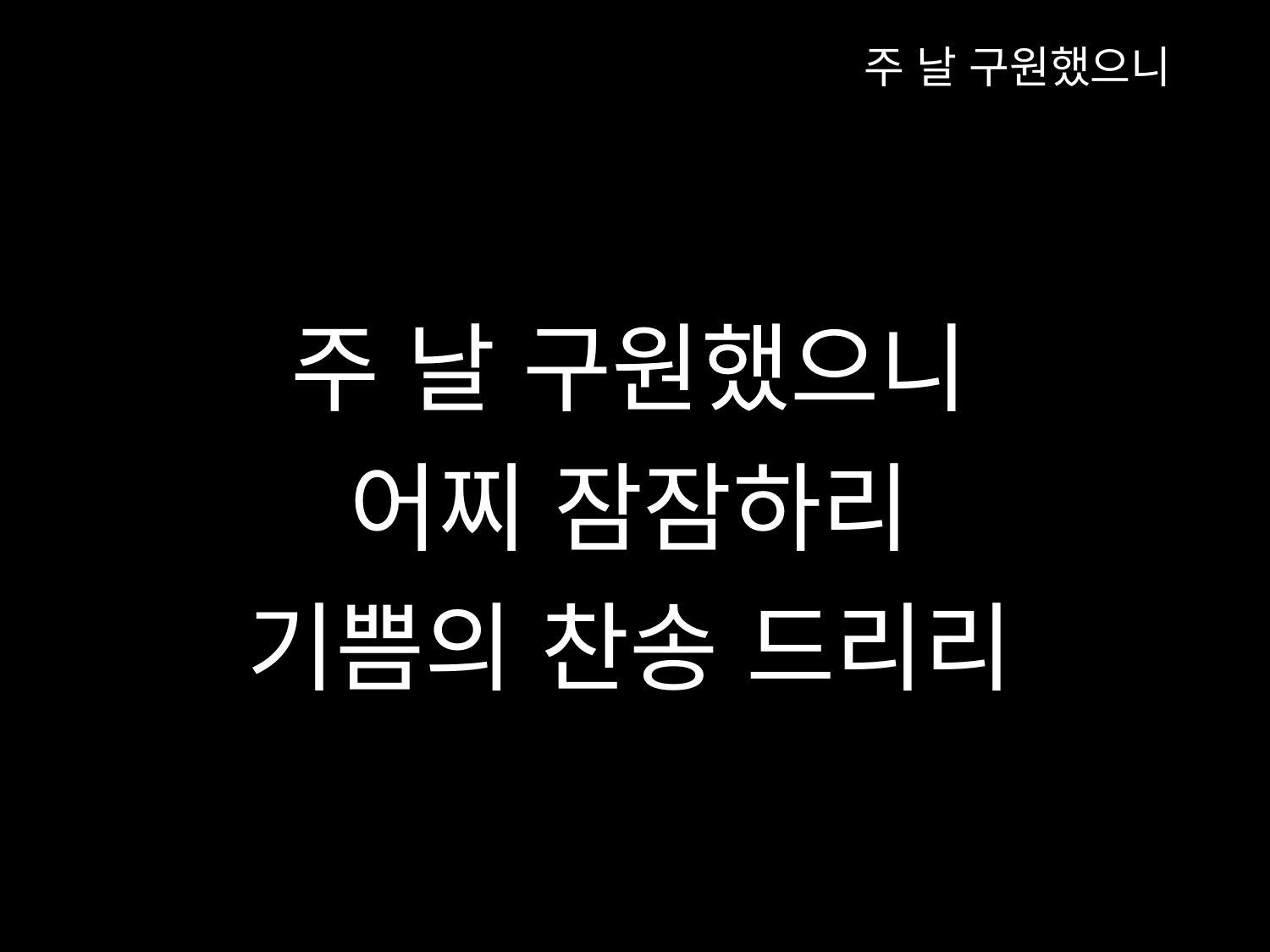

주 날 구원했으니
주 날 구원했으니
어찌 잠잠하리
기쁨의 찬송 드리리